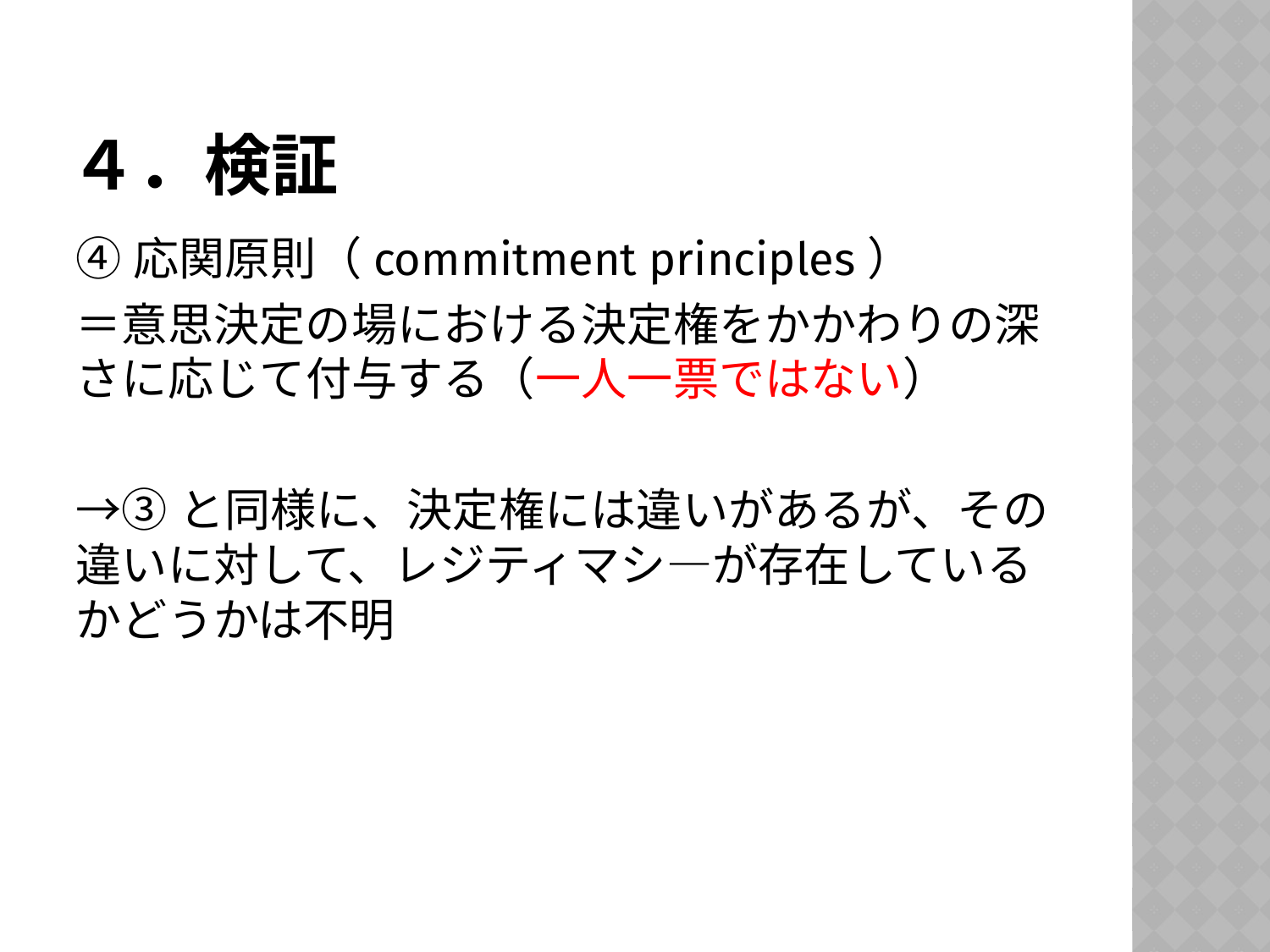

# ４．検証
④応関原則（commitment principles）
＝意思決定の場における決定権をかかわりの深さに応じて付与する（一人一票ではない）

→③と同様に、決定権には違いがあるが、その違いに対して、レジティマシ―が存在しているかどうかは不明